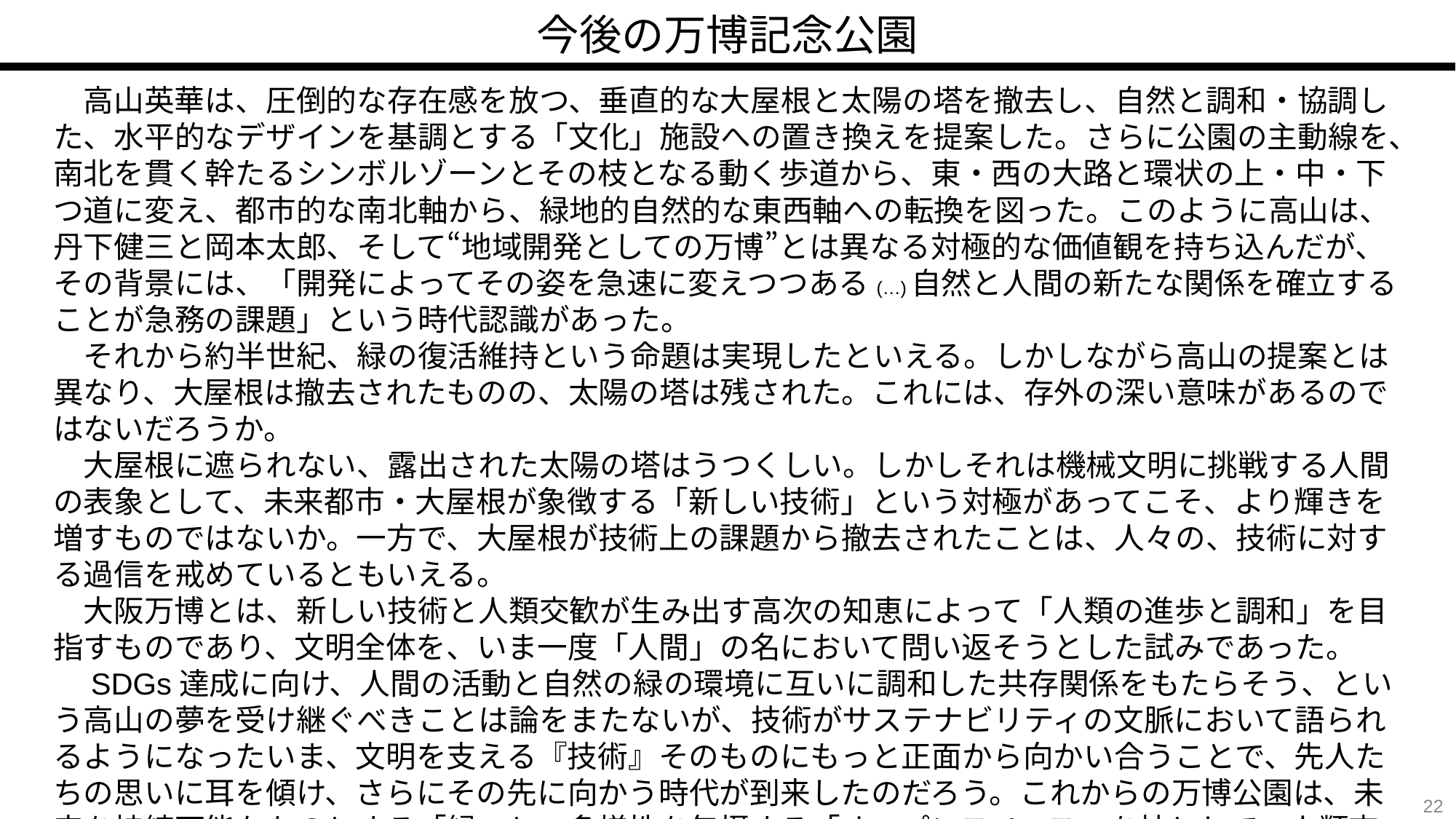

今後の万博記念公園
　高山英華は、圧倒的な存在感を放つ、垂直的な大屋根と太陽の塔を撤去し、自然と調和・協調した、水平的なデザインを基調とする「文化」施設への置き換えを提案した。さらに公園の主動線を、南北を貫く幹たるシンボルゾーンとその枝となる動く歩道から、東・西の大路と環状の上・中・下つ道に変え、都市的な南北軸から、緑地的自然的な東西軸への転換を図った。このように高山は、丹下健三と岡本太郎、そして“地域開発としての万博”とは異なる対極的な価値観を持ち込んだが、その背景には、「開発によってその姿を急速に変えつつある(…)自然と人間の新たな関係を確立することが急務の課題」という時代認識があった。
　それから約半世紀、緑の復活維持という命題は実現したといえる。しかしながら高山の提案とは異なり、大屋根は撤去されたものの、太陽の塔は残された。これには、存外の深い意味があるのではないだろうか。
　大屋根に遮られない、露出された太陽の塔はうつくしい。しかしそれは機械文明に挑戦する人間の表象として、未来都市・大屋根が象徴する「新しい技術」という対極があってこそ、より輝きを増すものではないか。一方で、大屋根が技術上の課題から撤去されたことは、人々の、技術に対する過信を戒めているともいえる。
　大阪万博とは、新しい技術と人類交歓が生み出す高次の知恵によって「人類の進歩と調和」を目指すものであり、文明全体を、いま一度「人間」の名において問い返そうとした試みであった。
　SDGs達成に向け、人間の活動と自然の緑の環境に互いに調和した共存関係をもたらそう、という高山の夢を受け継ぐべきことは論をまたないが、技術がサステナビリティの文脈において語られるようになったいま、文明を支える『技術』そのものにもっと正面から向かい合うことで、先人たちの思いに耳を傾け、さらにその先に向かう時代が到来したのだろう。これからの万博公園は、未来を持続可能なものとする「緑」と、多様性を包摂する「オープンスペース」を核として、人類交歓の祭壇である「太陽の塔」に、技術の未来を象徴する「思想としての大屋根」を重ね合わせ、いま再び人々の、人間性復活への関心を、より高い次元へ発展させようと試みることで、大阪万博のテーマ継承を明確化し、さらなる未来を目指していくべきではないだろうか。
22